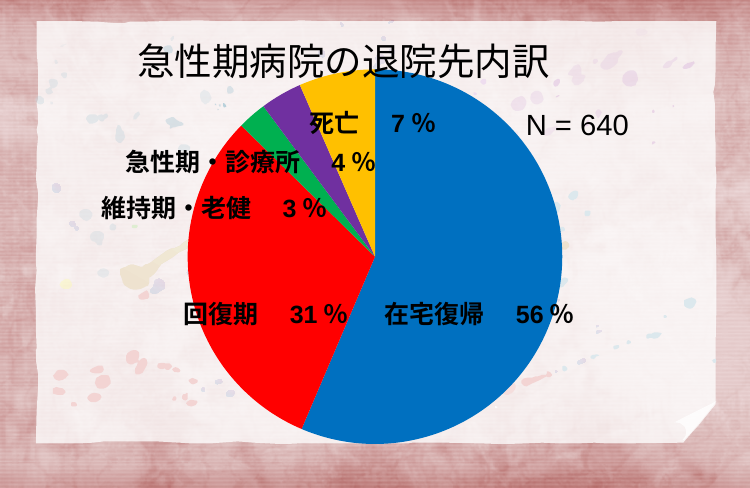

急性期病院の退院先内訳

### Chart

| Category |  |
|---|---|

### Chart

| Category |
|---|
N = 640
死亡　7％
急性期・診療所　4％
維持期・老健　3％
回復期　31％
在宅復帰　56％